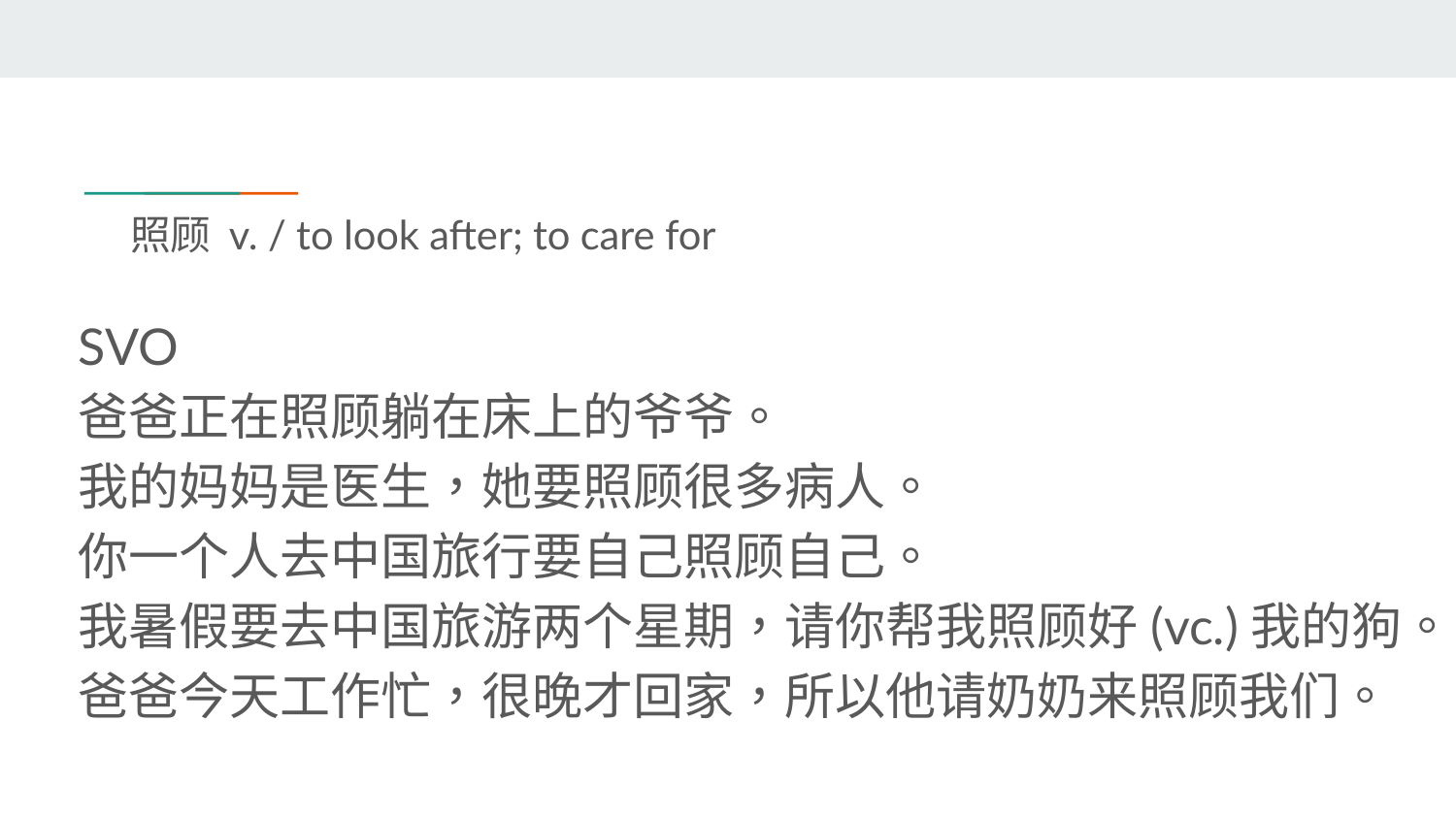

# 照顾 v. / to look after; to care for

SVO
爸爸正在照顾躺在床上的爷爷。
我的妈妈是医生，她要照顾很多病人。
你一个人去中国旅行要自己照顾自己。
我暑假要去中国旅游两个星期，请你帮我照顾好(vc.)我的狗。
爸爸今天工作忙，很晚才回家，所以他请奶奶来照顾我们。